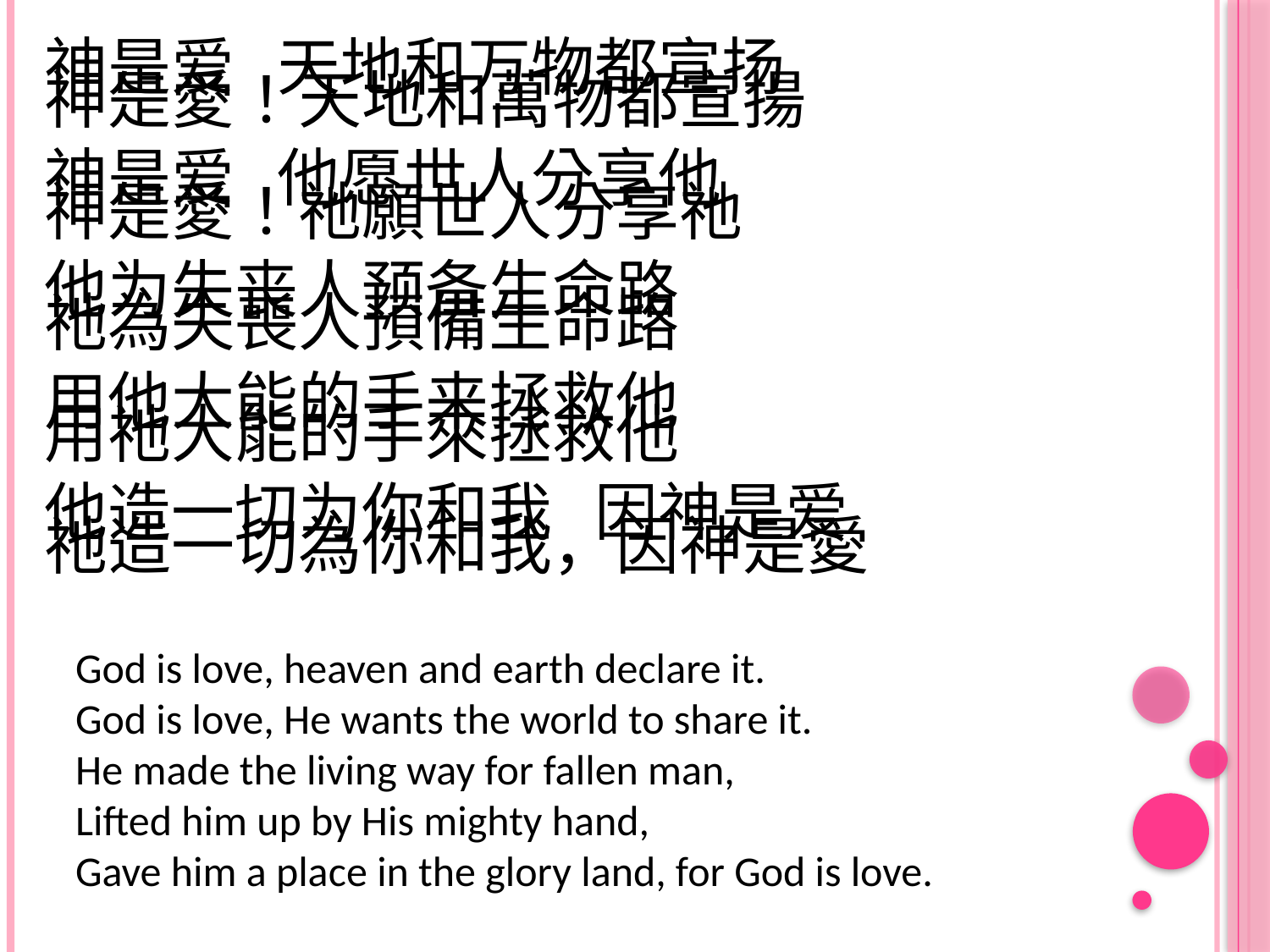

神是爱   天地和万物都宣扬
神是爱   他愿世人分享他
他为失丧人预备生命路
用他大能的手来拯救他
他造一切为你和我   因神是爱
神是愛！天地和萬物都宣揚
神是愛！祂願世人分享祂
祂為失喪人預備生命路
用祂大能的手來拯救他
祂造一切為你和我，因神是愛
God is love, heaven and earth declare it.
God is love, He wants the world to share it.
He made the living way for fallen man,
Lifted him up by His mighty hand,
Gave him a place in the glory land, for God is love.